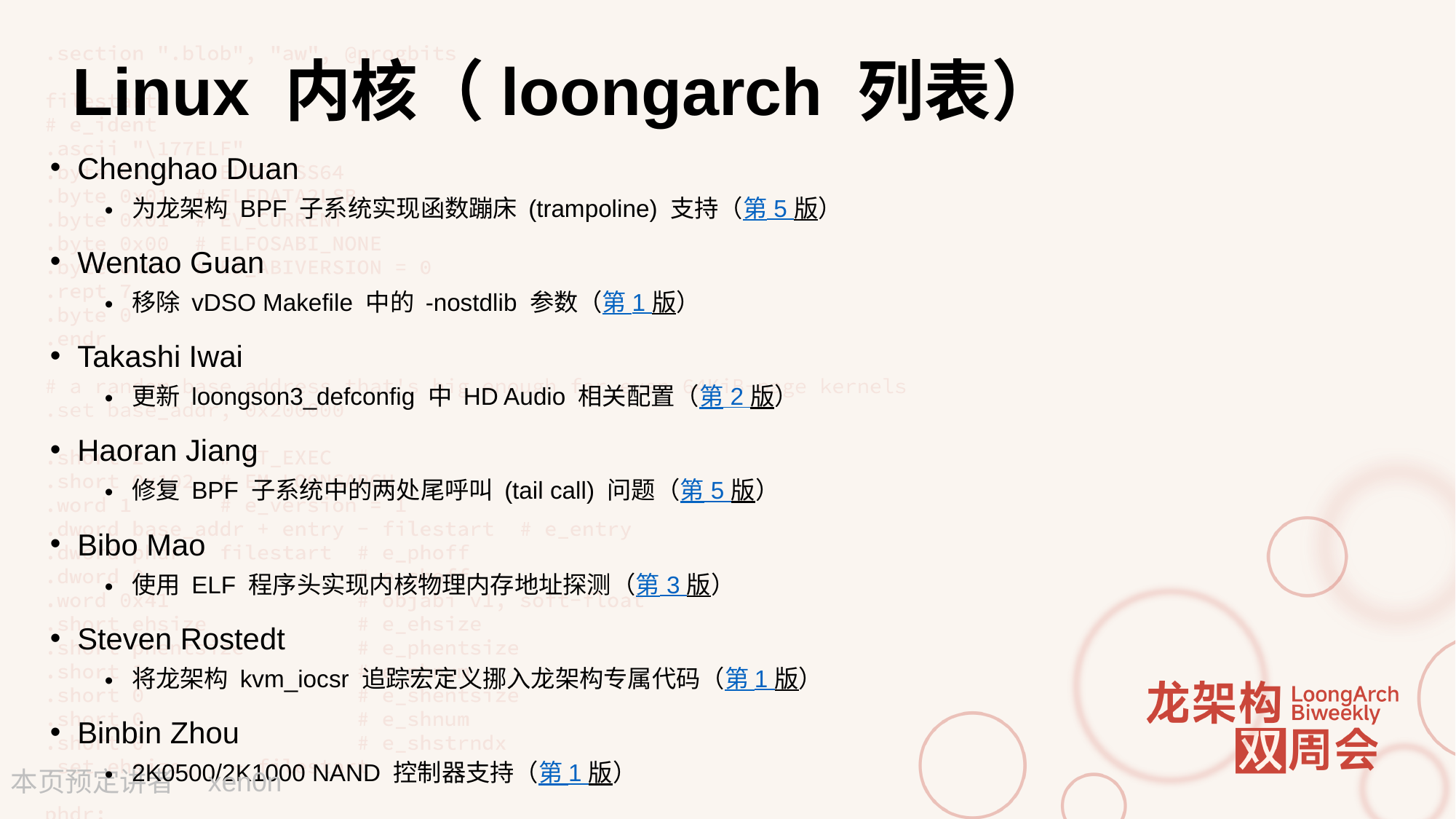

# Linux 内核（loongarch 列表）
Chenghao Duan
为龙架构 BPF 子系统实现函数蹦床 (trampoline) 支持（第 5 版）
Wentao Guan
移除 vDSO Makefile 中的 -nostdlib 参数（第 1 版）
Takashi Iwai
更新 loongson3_defconfig 中 HD Audio 相关配置（第 2 版）
Haoran Jiang
修复 BPF 子系统中的两处尾呼叫 (tail call) 问题（第 5 版）
Bibo Mao
使用 ELF 程序头实现内核物理内存地址探测（第 3 版）
Steven Rostedt
将龙架构 kvm_iocsr 追踪宏定义挪入龙架构专属代码（第 1 版）
Binbin Zhou
2K0500/2K1000 NAND 控制器支持（第 1 版）
xen0n